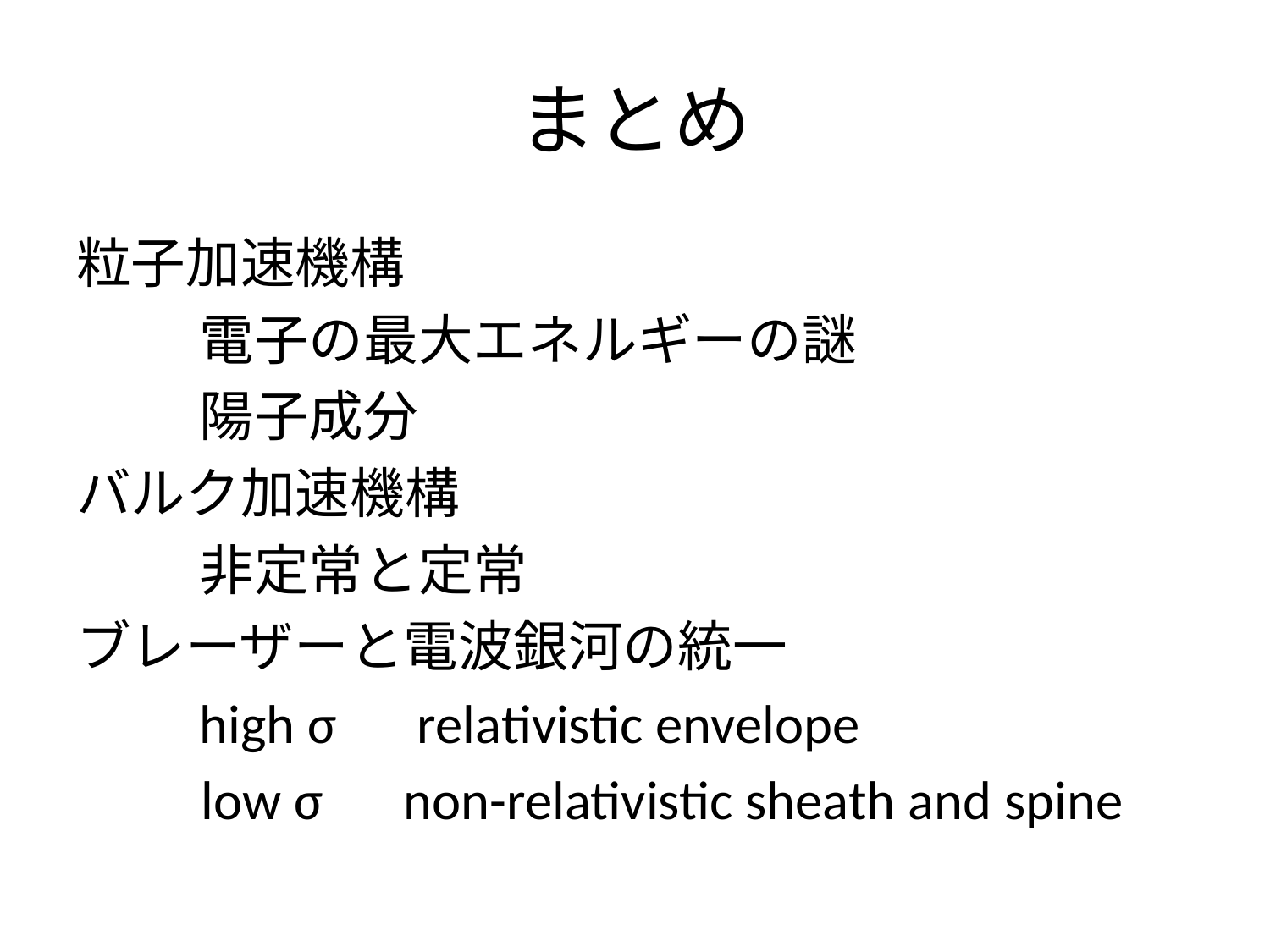

# まとめ
粒子加速機構
	電子の最大エネルギーの謎
	陽子成分
バルク加速機構
	非定常と定常
ブレーザーと電波銀河の統一
	high σ　relativistic envelope
          low σ　non-relativistic sheath and spine